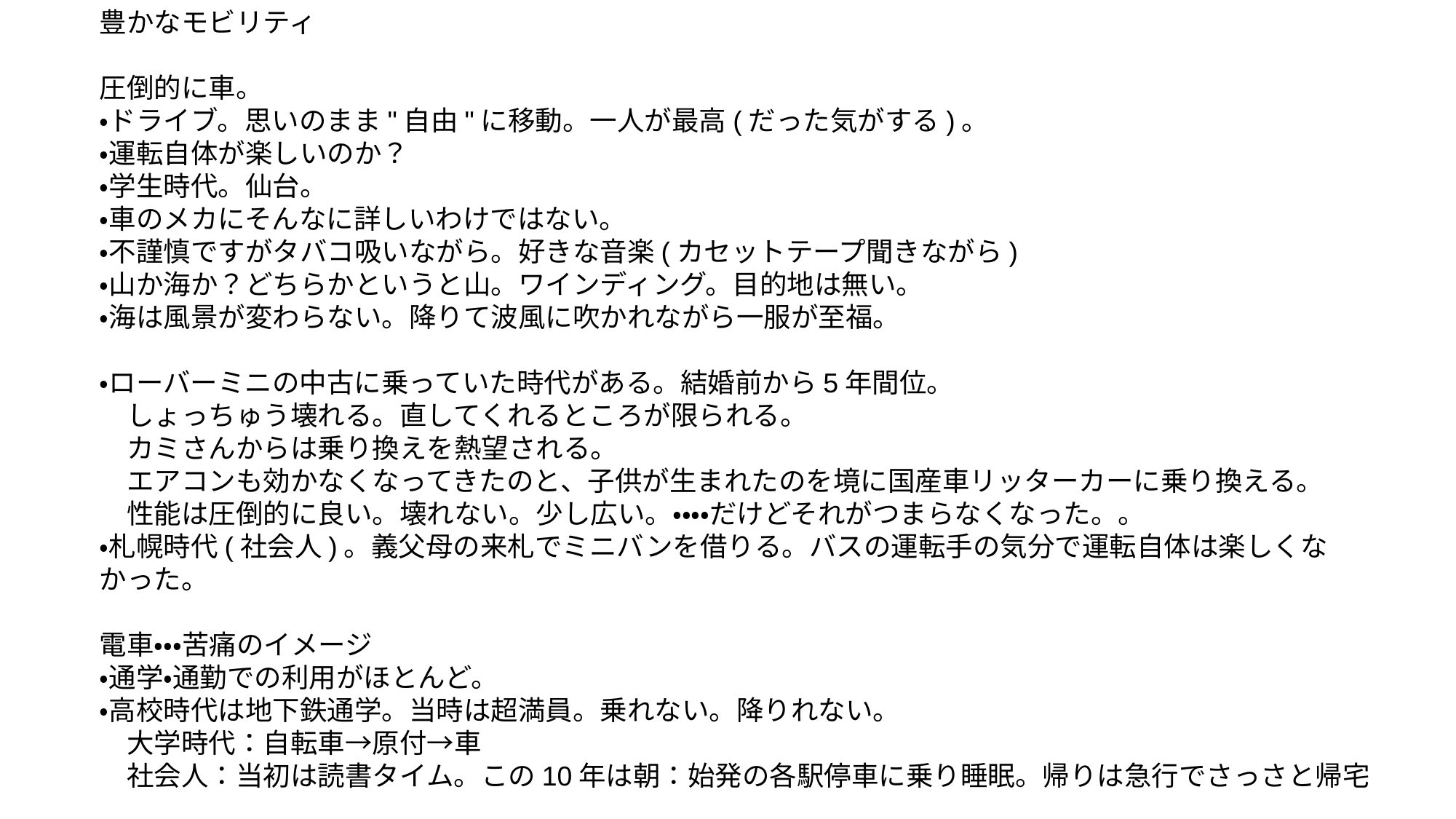

豊かなモビリティ
圧倒的に車。
・ドライブ。思いのまま"自由"に移動。一人が最高(だった気がする)。
・運転自体が楽しいのか？
・学生時代。仙台。
・車のメカにそんなに詳しいわけではない。
・不謹慎ですがタバコ吸いながら。好きな音楽(カセットテープ聞きながら)
・山か海か？どちらかというと山。ワインディング。目的地は無い。
・海は風景が変わらない。降りて波風に吹かれながら一服が至福。
・ローバーミニの中古に乗っていた時代がある。結婚前から5年間位。
　しょっちゅう壊れる。直してくれるところが限られる。
　カミさんからは乗り換えを熱望される。
　エアコンも効かなくなってきたのと、子供が生まれたのを境に国産車リッターカーに乗り換える。
　性能は圧倒的に良い。壊れない。少し広い。・・・・だけどそれがつまらなくなった。。
・札幌時代(社会人)。義父母の来札でミニバンを借りる。バスの運転手の気分で運転自体は楽しくなかった。

電車・・・苦痛のイメージ
・通学・通勤での利用がほとんど。
・高校時代は地下鉄通学。当時は超満員。乗れない。降りれない。
　大学時代：自転車→原付→車
　社会人：当初は読書タイム。この10年は朝：始発の各駅停車に乗り睡眠。帰りは急行でさっさと帰宅

自転車
・子供のころは乗り回していた。やはり当時の”自由”移動ツール

歩き
・コロナ禍で散歩に目覚めた（気づいた？）。豊かなモビリティの最高峰かも？
#